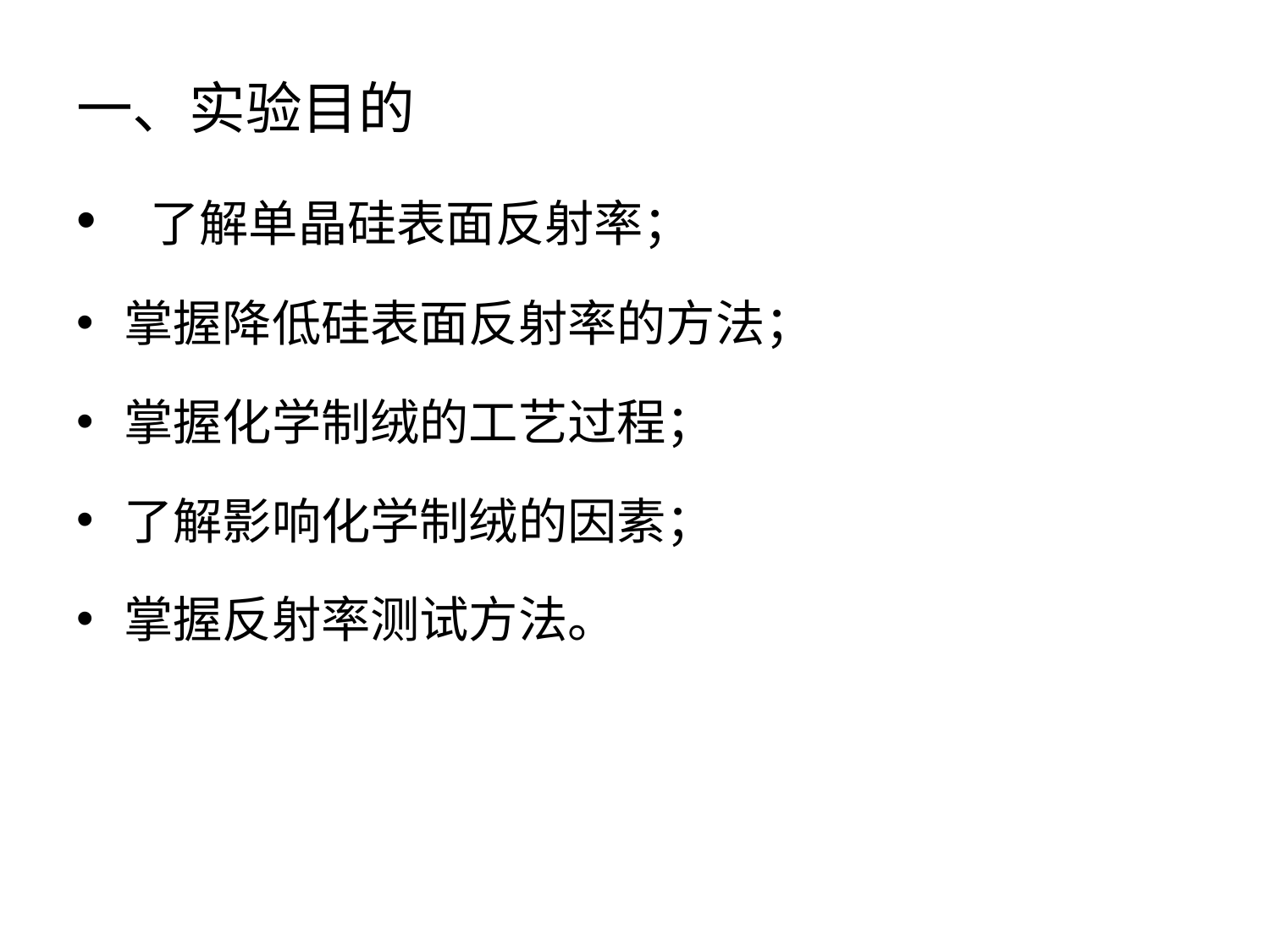

一、实验目的
 了解单晶硅表面反射率；
掌握降低硅表面反射率的方法；
掌握化学制绒的工艺过程；
了解影响化学制绒的因素；
掌握反射率测试方法。